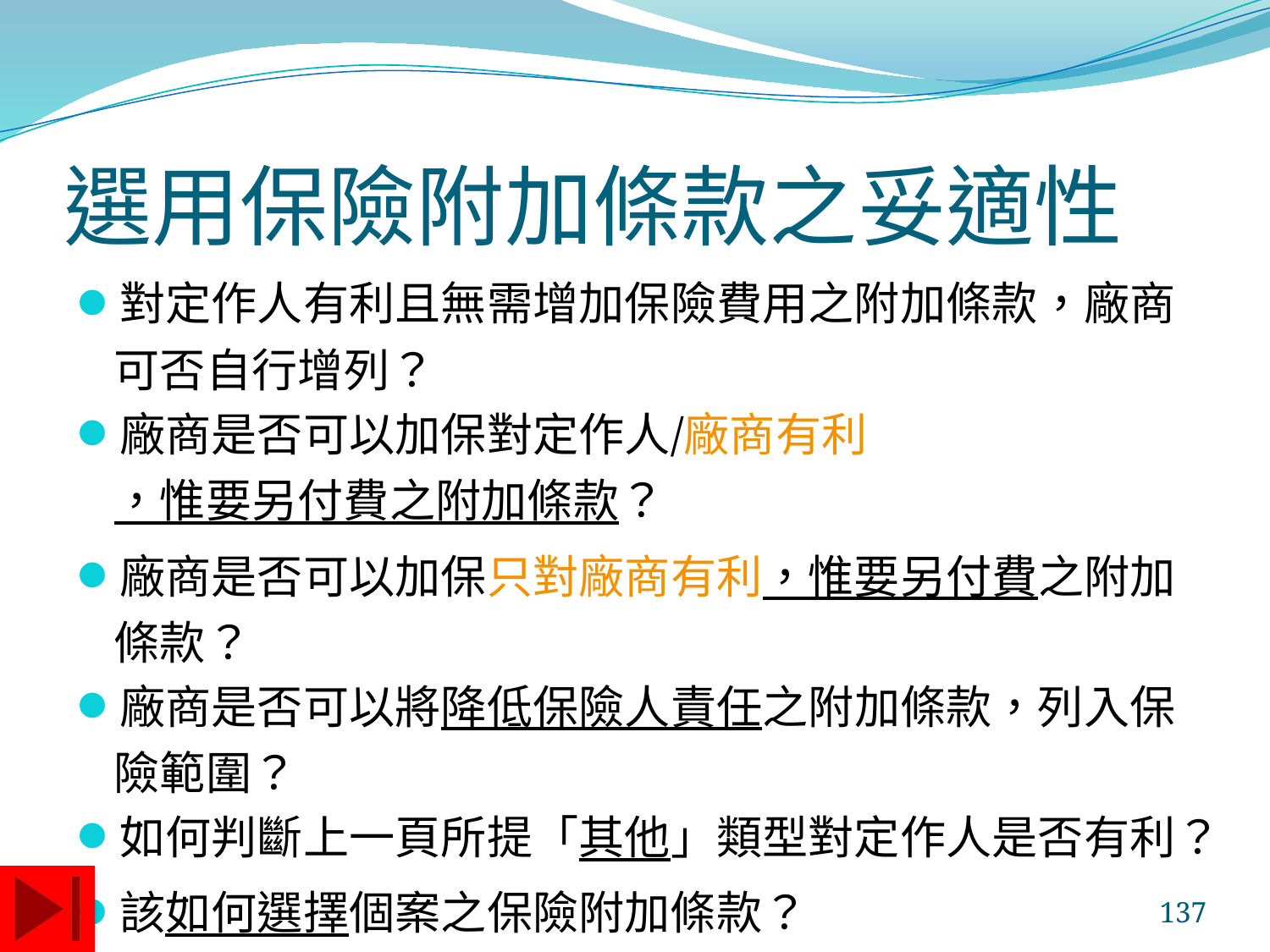

# 選用保險附加條款之妥適性
對定作人有利且無需增加保險費用之附加條款，廠商可否自行增列？
廠商是否可以加保對定作人/廠商有利，惟要另付費之附加條款？
廠商是否可以加保只對廠商有利，惟要另付費之附加條款？
廠商是否可以將降低保險人責任之附加條款，列入保險範圍？
如何判斷上一頁所提「其他」類型對定作人是否有利？
該如何選擇個案之保險附加條款？

137